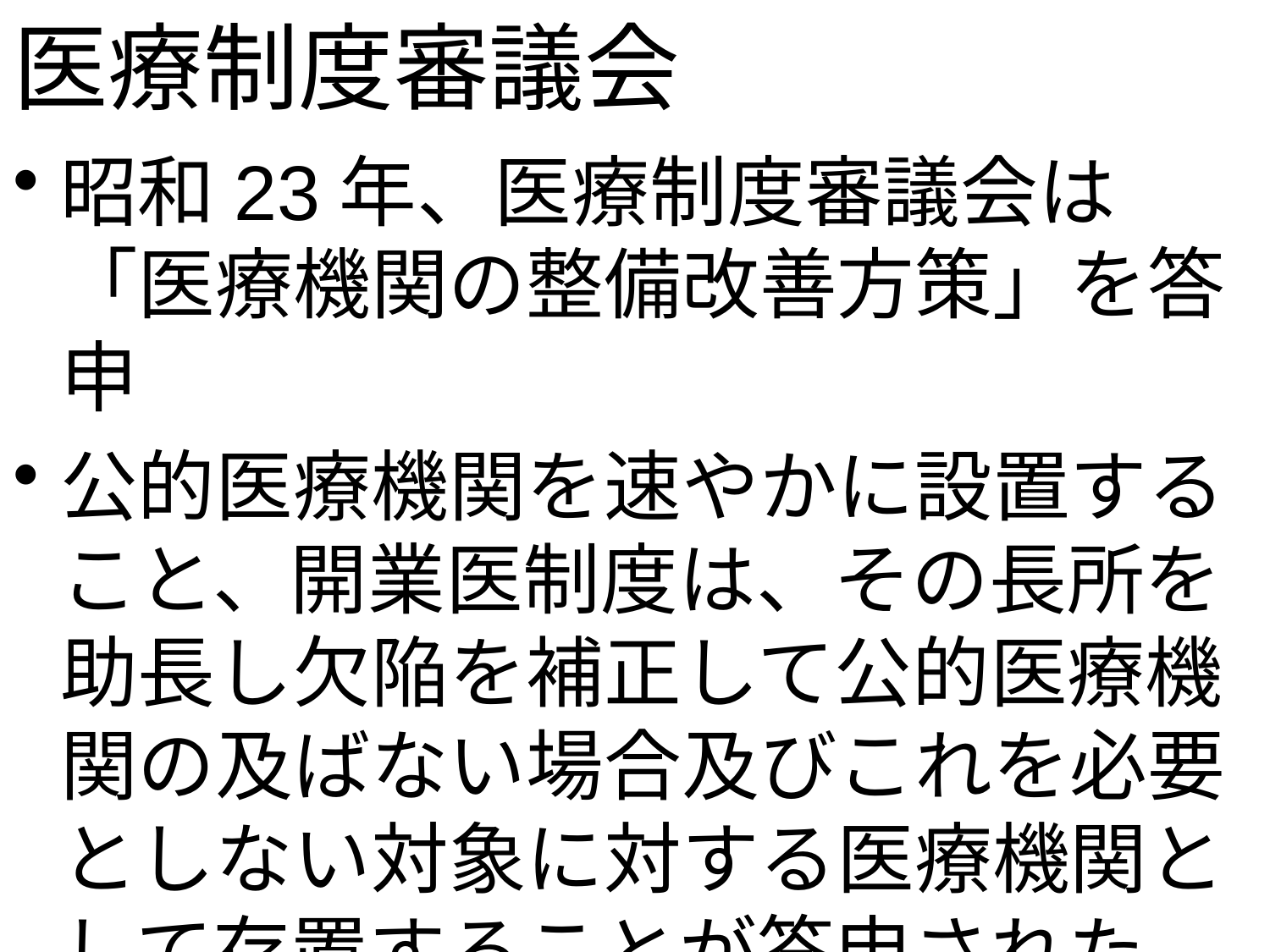

# 医療制度審議会
昭和23年、医療制度審議会は「医療機関の整備改善方策」を答申
公的医療機関を速やかに設置すること、開業医制度は、その長所を助長し欠陥を補正して公的医療機関の及ばない場合及びこれを必要としない対象に対する医療機関として存置することが答申された